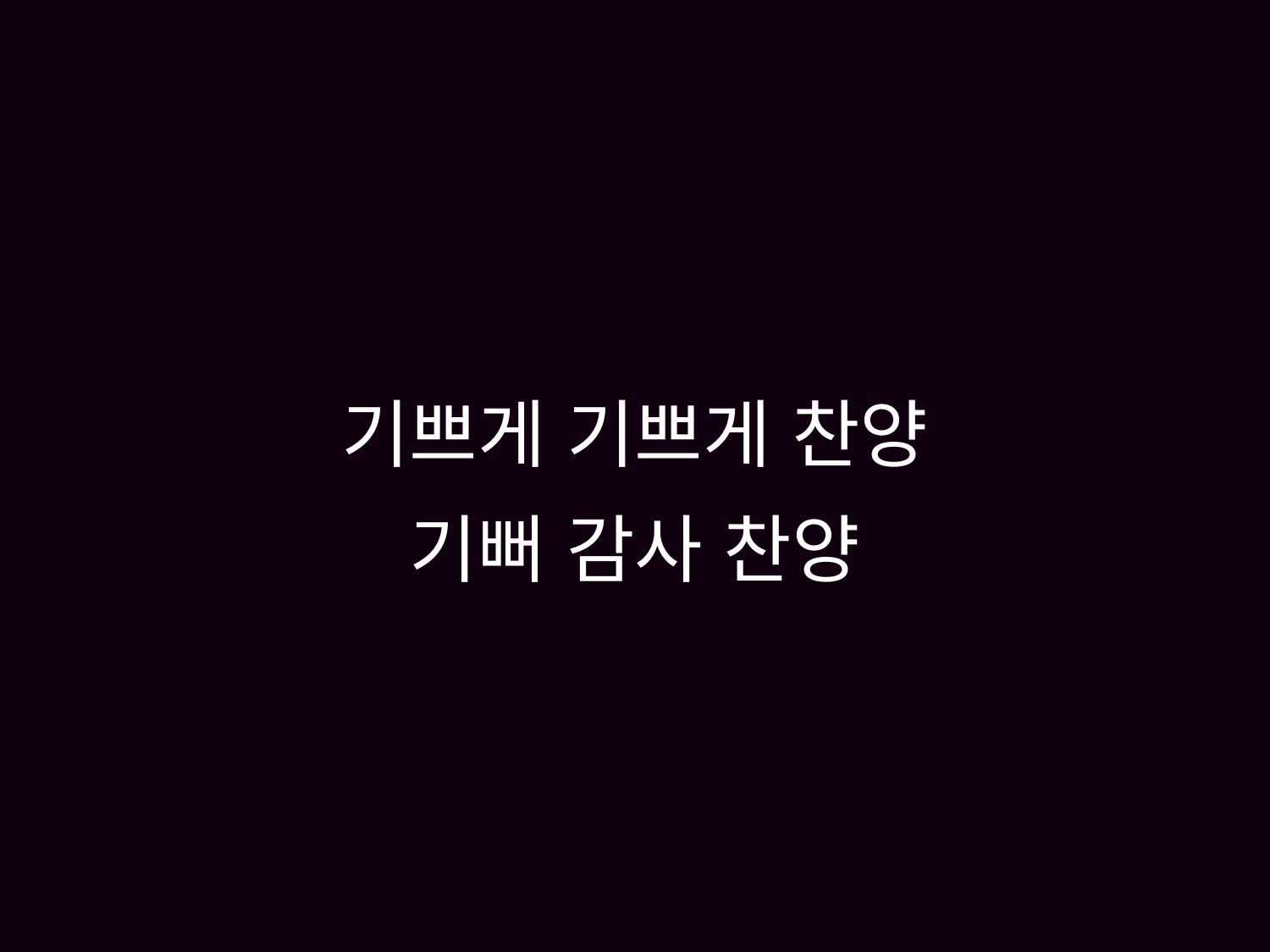

# 기쁘게 기쁘게 찬양 기뻐 감사 찬양